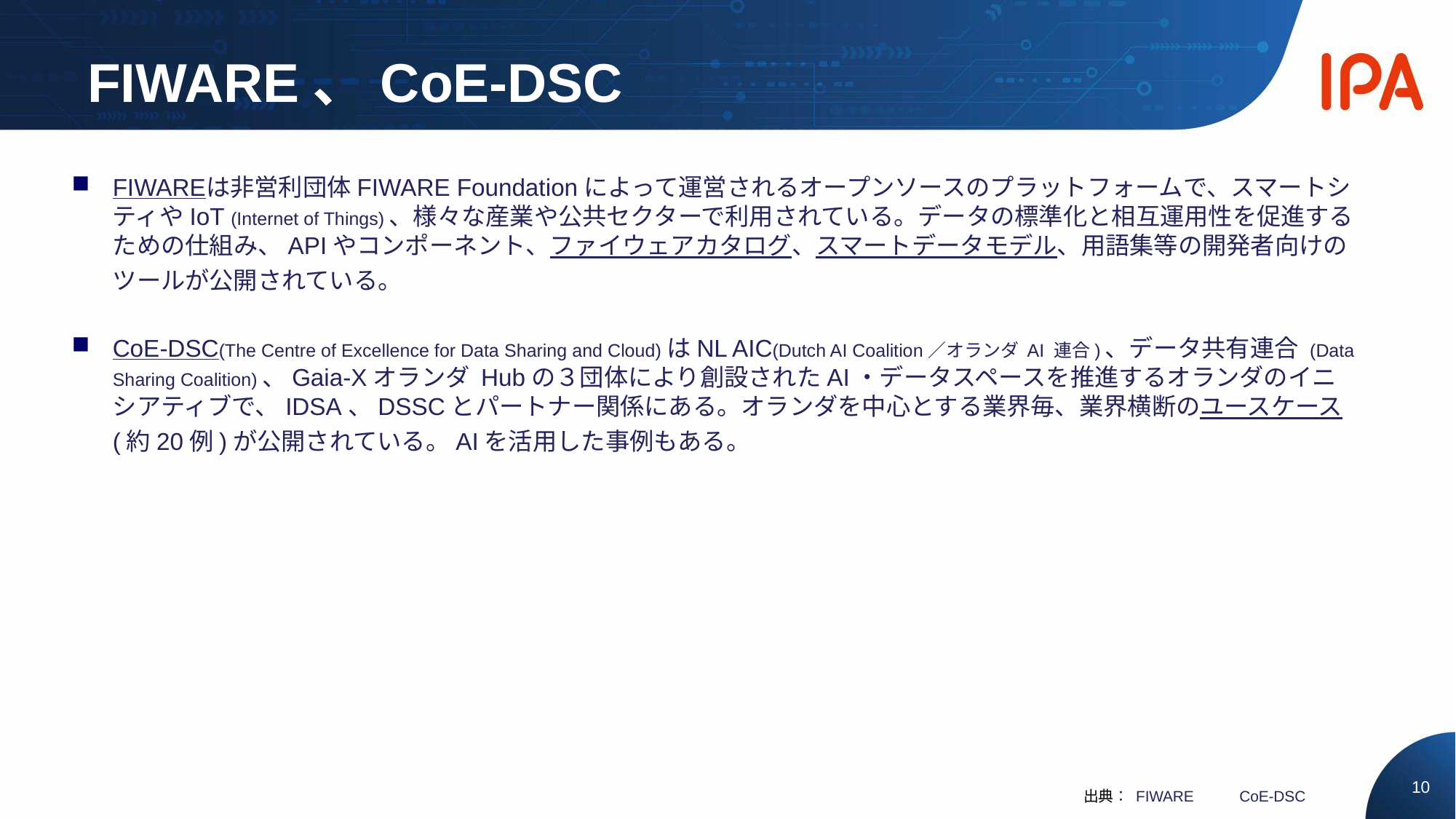

# FIWARE、CoE-DSC

FIWAREは非営利団体FIWARE Foundationによって運営されるオープンソースのプラットフォームで、スマートシティやIoT (Internet of Things)、様々な産業や公共セクターで利用されている。データの標準化と相互運用性を促進するための仕組み、APIやコンポーネント、ファイウェアカタログ、スマートデータモデル、用語集等の開発者向けのツールが公開されている。

CoE-DSC(The Centre of Excellence for Data Sharing and Cloud)はNL AIC(Dutch AI Coalition／オランダ AI 連合)、データ共有連合 (Data Sharing Coalition)、Gaia-Xオランダ Hubの３団体により創設されたAI・データスペースを推進するオランダのイニシアティブで、IDSA、DSSCとパートナー関係にある。オランダを中心とする業界毎、業界横断のユースケース(約20例)が公開されている。AIを活用した事例もある。
10
出典： FIWARE
 CoE-DSC